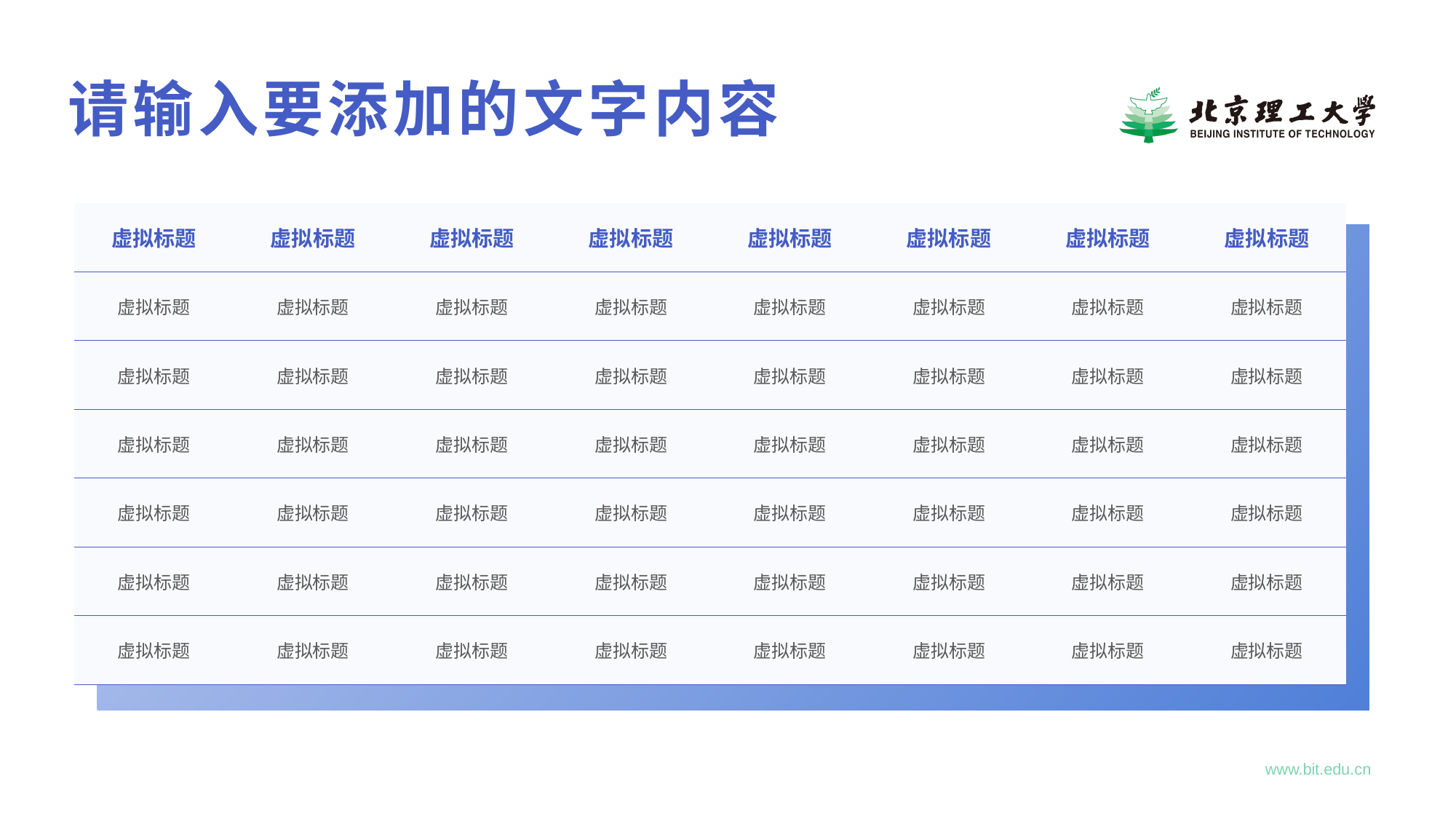

请输入要添加的文字内容
| 虚拟标题 | 虚拟标题 | 虚拟标题 | 虚拟标题 | 虚拟标题 | 虚拟标题 | 虚拟标题 | 虚拟标题 |
| --- | --- | --- | --- | --- | --- | --- | --- |
| 虚拟标题 | 虚拟标题 | 虚拟标题 | 虚拟标题 | 虚拟标题 | 虚拟标题 | 虚拟标题 | 虚拟标题 |
| 虚拟标题 | 虚拟标题 | 虚拟标题 | 虚拟标题 | 虚拟标题 | 虚拟标题 | 虚拟标题 | 虚拟标题 |
| 虚拟标题 | 虚拟标题 | 虚拟标题 | 虚拟标题 | 虚拟标题 | 虚拟标题 | 虚拟标题 | 虚拟标题 |
| 虚拟标题 | 虚拟标题 | 虚拟标题 | 虚拟标题 | 虚拟标题 | 虚拟标题 | 虚拟标题 | 虚拟标题 |
| 虚拟标题 | 虚拟标题 | 虚拟标题 | 虚拟标题 | 虚拟标题 | 虚拟标题 | 虚拟标题 | 虚拟标题 |
| 虚拟标题 | 虚拟标题 | 虚拟标题 | 虚拟标题 | 虚拟标题 | 虚拟标题 | 虚拟标题 | 虚拟标题 |

www.bit.edu.cn